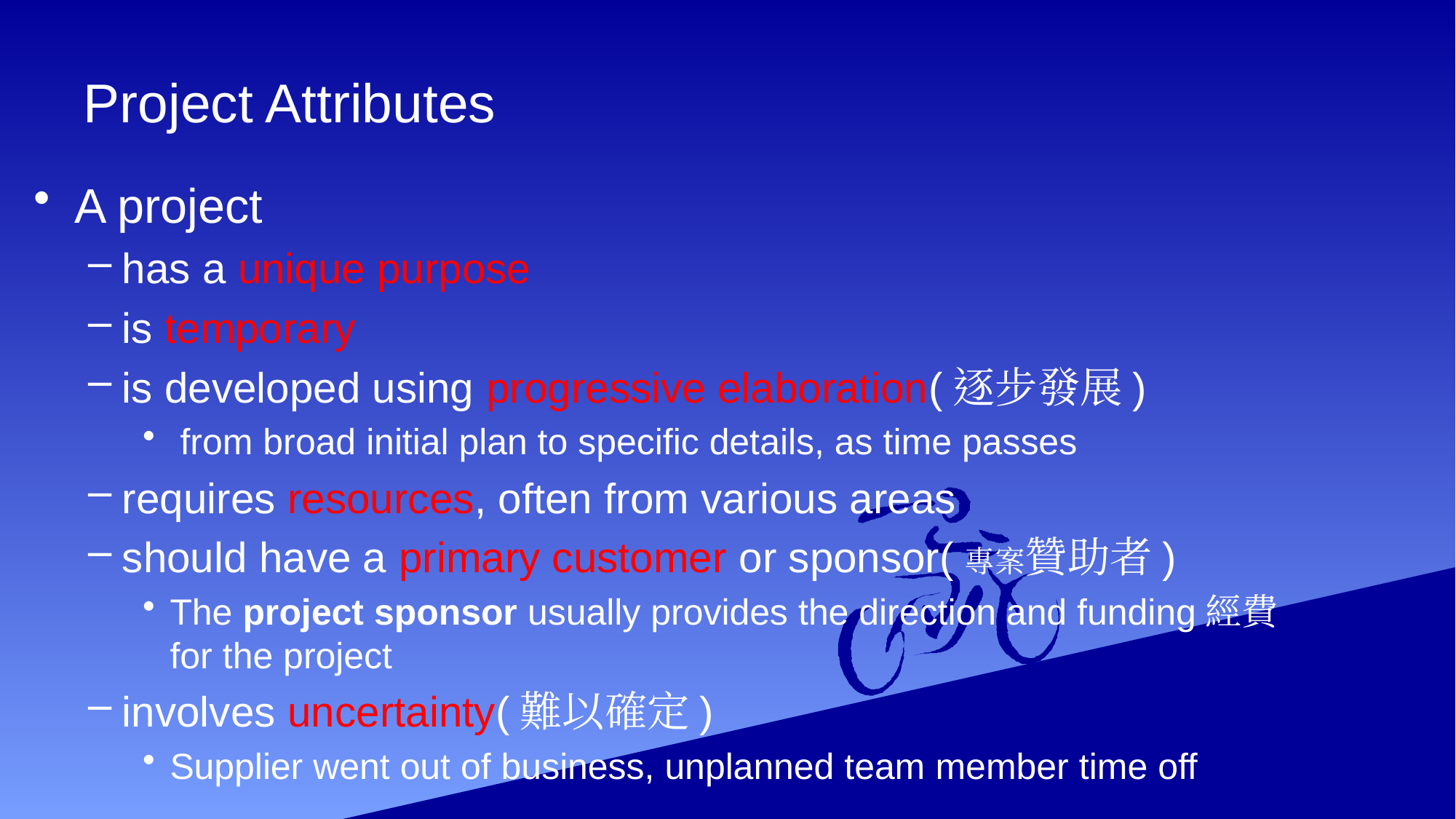

# Project Attributes
A project
has a unique purpose
is temporary
is developed using progressive elaboration(逐步發展)
 from broad initial plan to specific details, as time passes
requires resources, often from various areas
should have a primary customer or sponsor(專案贊助者)
The project sponsor usually provides the direction and funding經費for the project
involves uncertainty(難以確定)
Supplier went out of business, unplanned team member time off